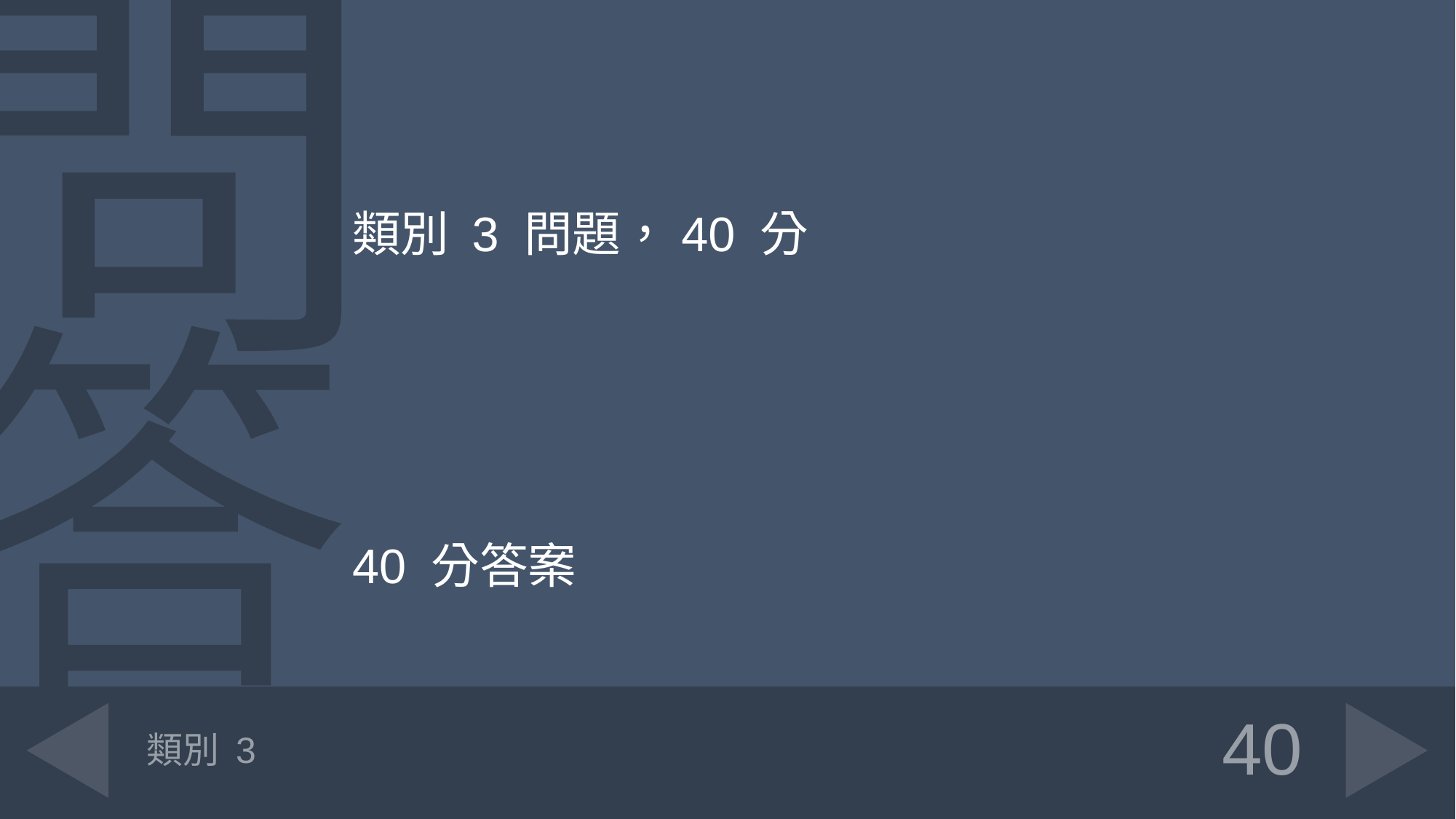

類別 3 問題，40 分
40 分答案
# 類別 3
40